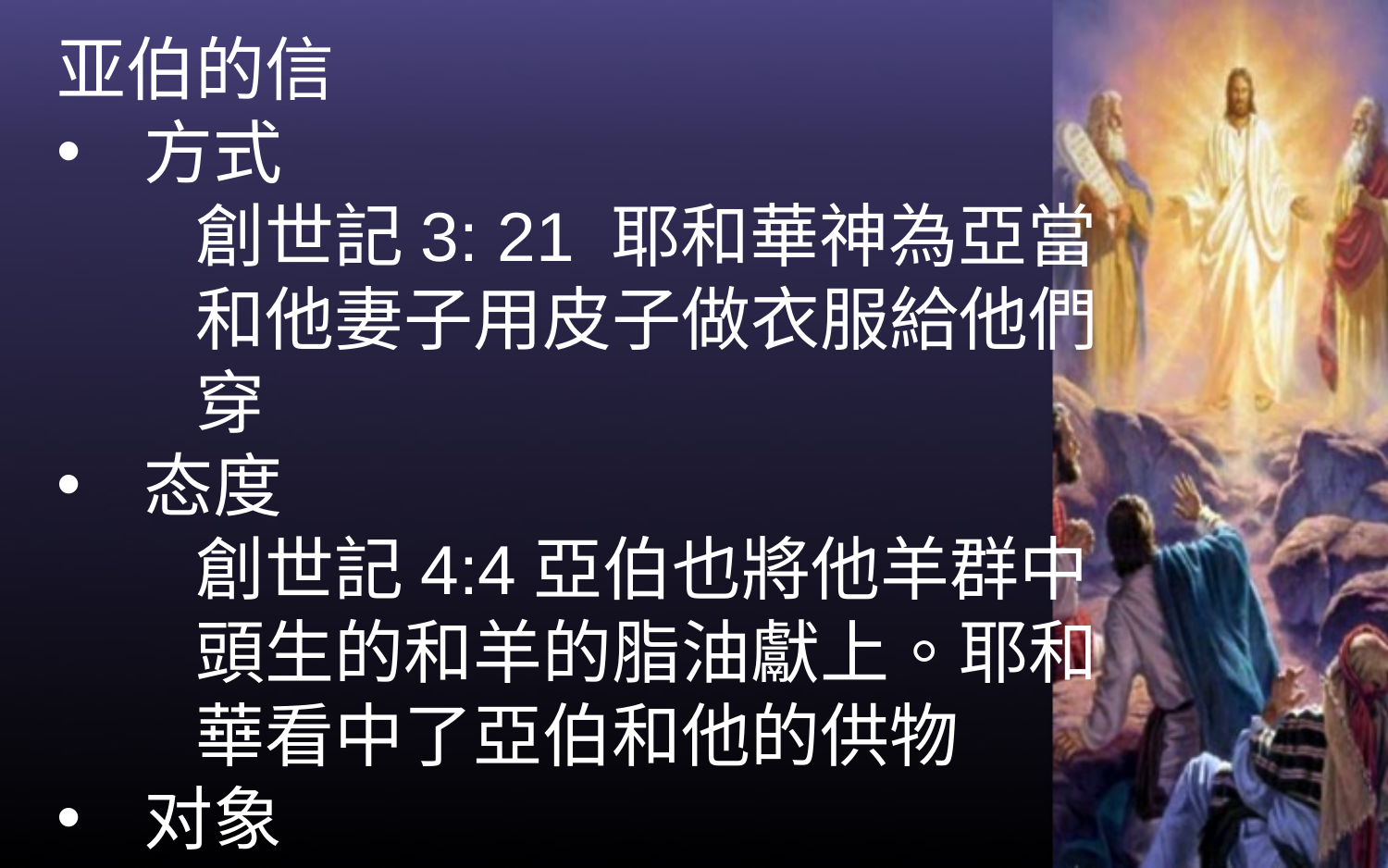

亚伯的信
方式
創世記3: 21 耶和華神為亞當和他妻子用皮子做衣服給他們穿
态度
創世記4:4亞伯也將他羊群中頭生的和羊的脂油獻上。耶和華看中了亞伯和他的供物
对象